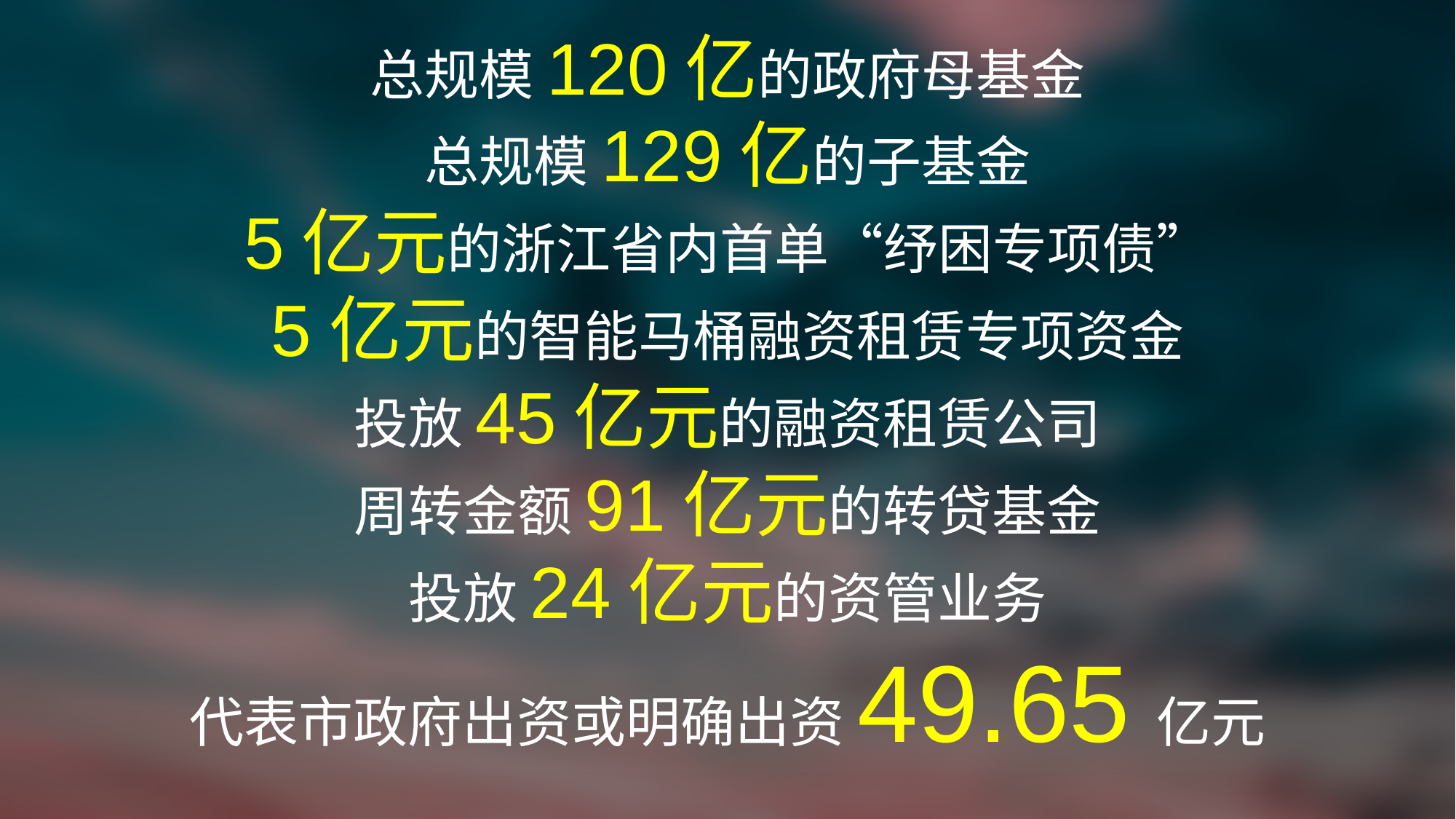

总规模120亿的政府母基金
总规模129亿的子基金
5亿元的浙江省内首单“纾困专项债”
5亿元的智能马桶融资租赁专项资金
投放45亿元的融资租赁公司
周转金额91亿元的转贷基金
投放24亿元的资管业务
代表市政府出资或明确出资49.65亿元